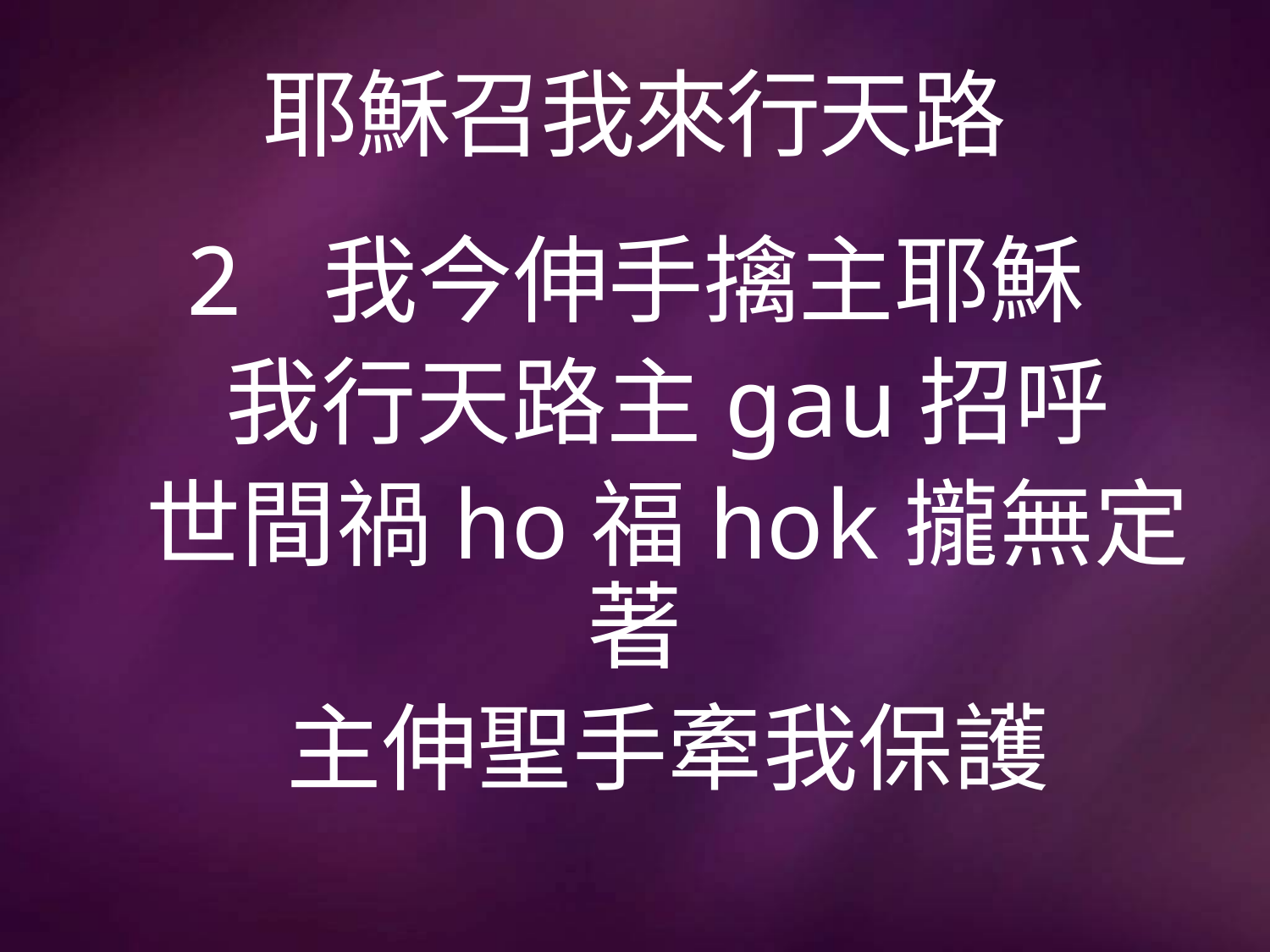

# 耶穌召我來行天路
2 我今伸手擒主耶穌
  我行天路主gau招呼
  世間禍ho福hok攏無定著
  主伸聖手牽我保護